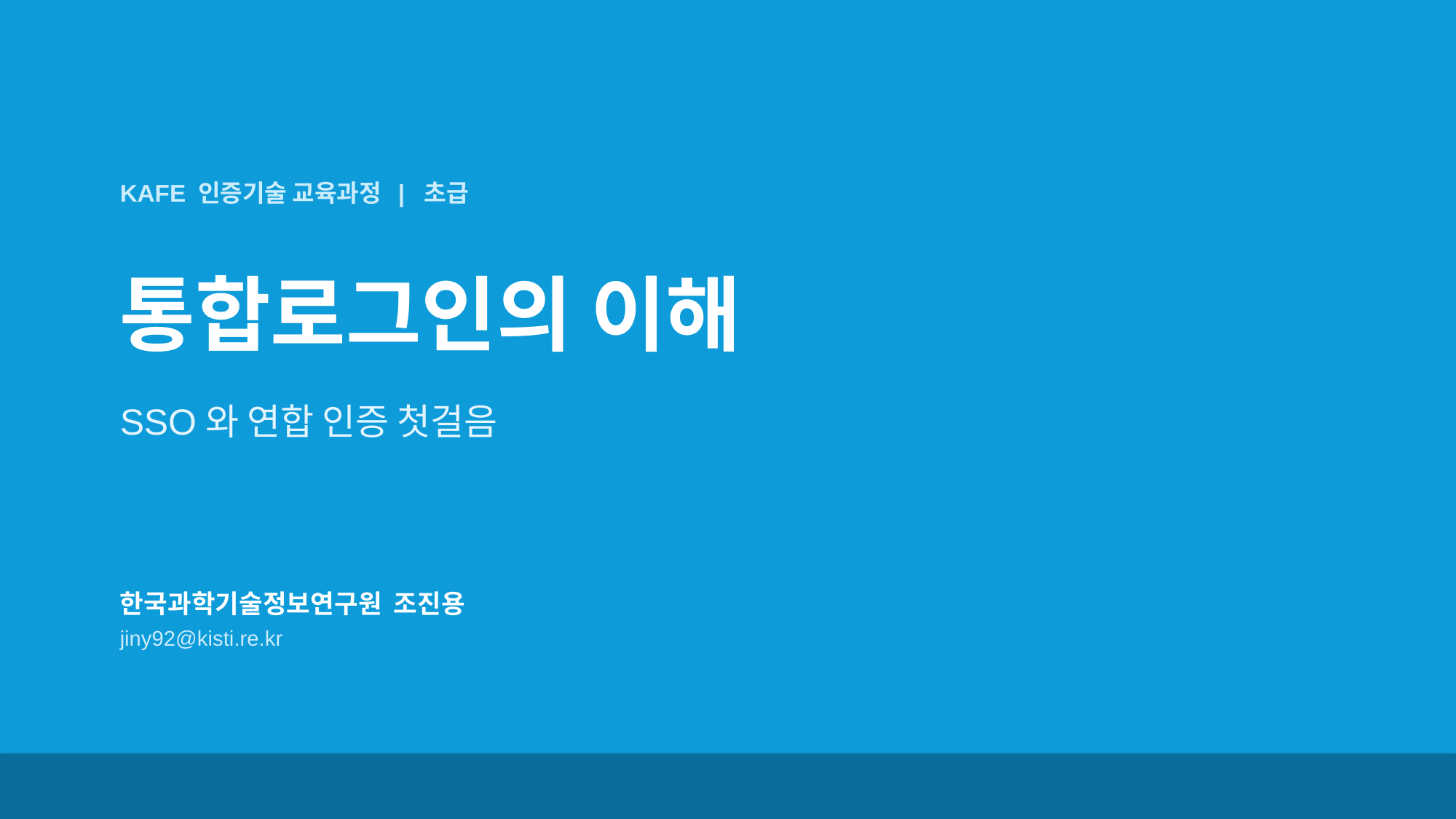

KAFE 인증기술 교육과정  |  초급
통합로그인의 이해
SSO와 연합 인증 첫걸음
한국과학기술정보연구원  조진용
jiny92@kisti.re.kr